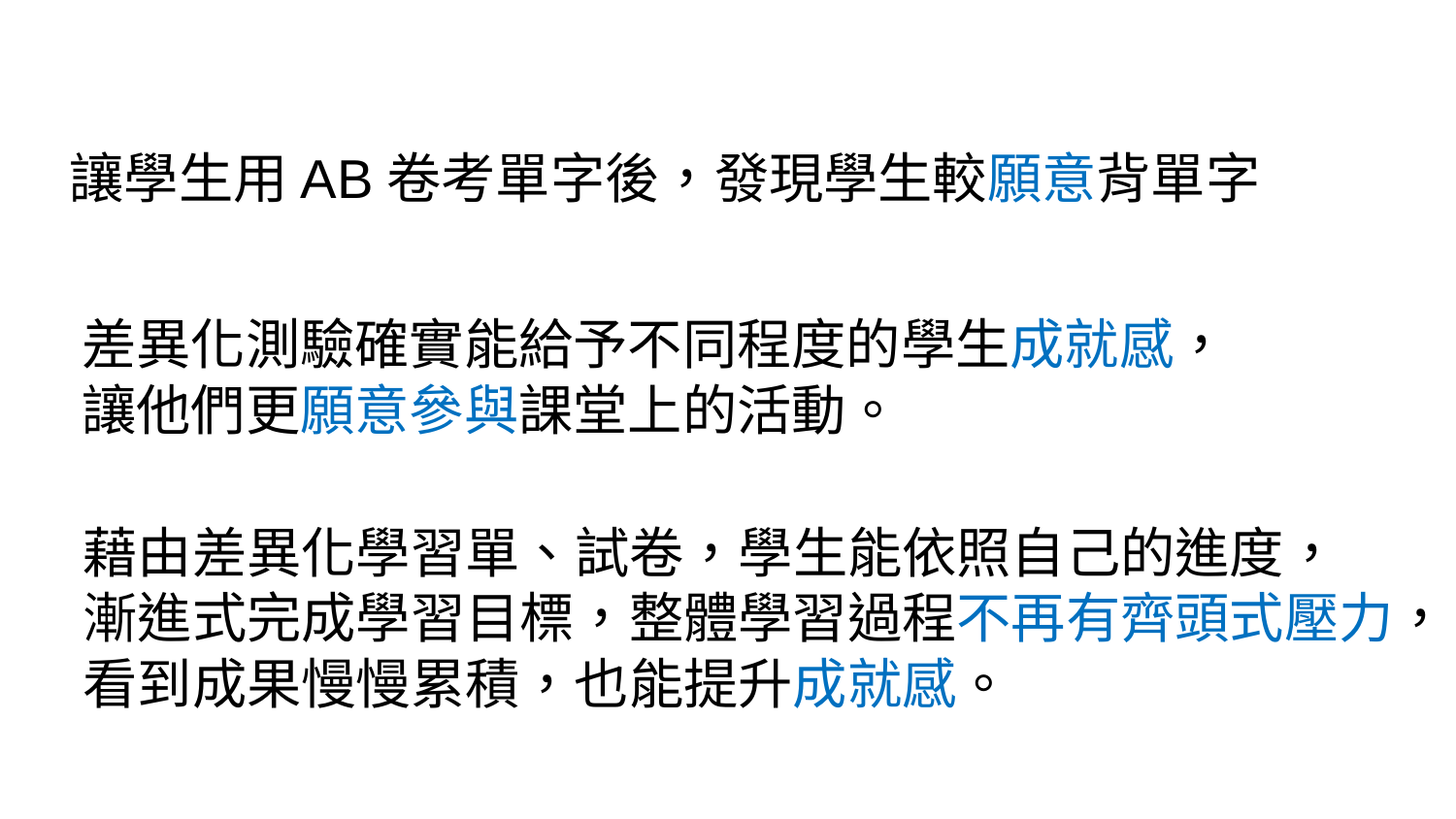

讓學生用AB卷考單字後，發現學生較願意背單字
差異化測驗確實能給予不同程度的學生成就感，
讓他們更願意參與課堂上的活動。
藉由差異化學習單、試卷，學生能依照自己的進度，
漸進式完成學習目標，整體學習過程不再有齊頭式壓力，
看到成果慢慢累積，也能提升成就感。